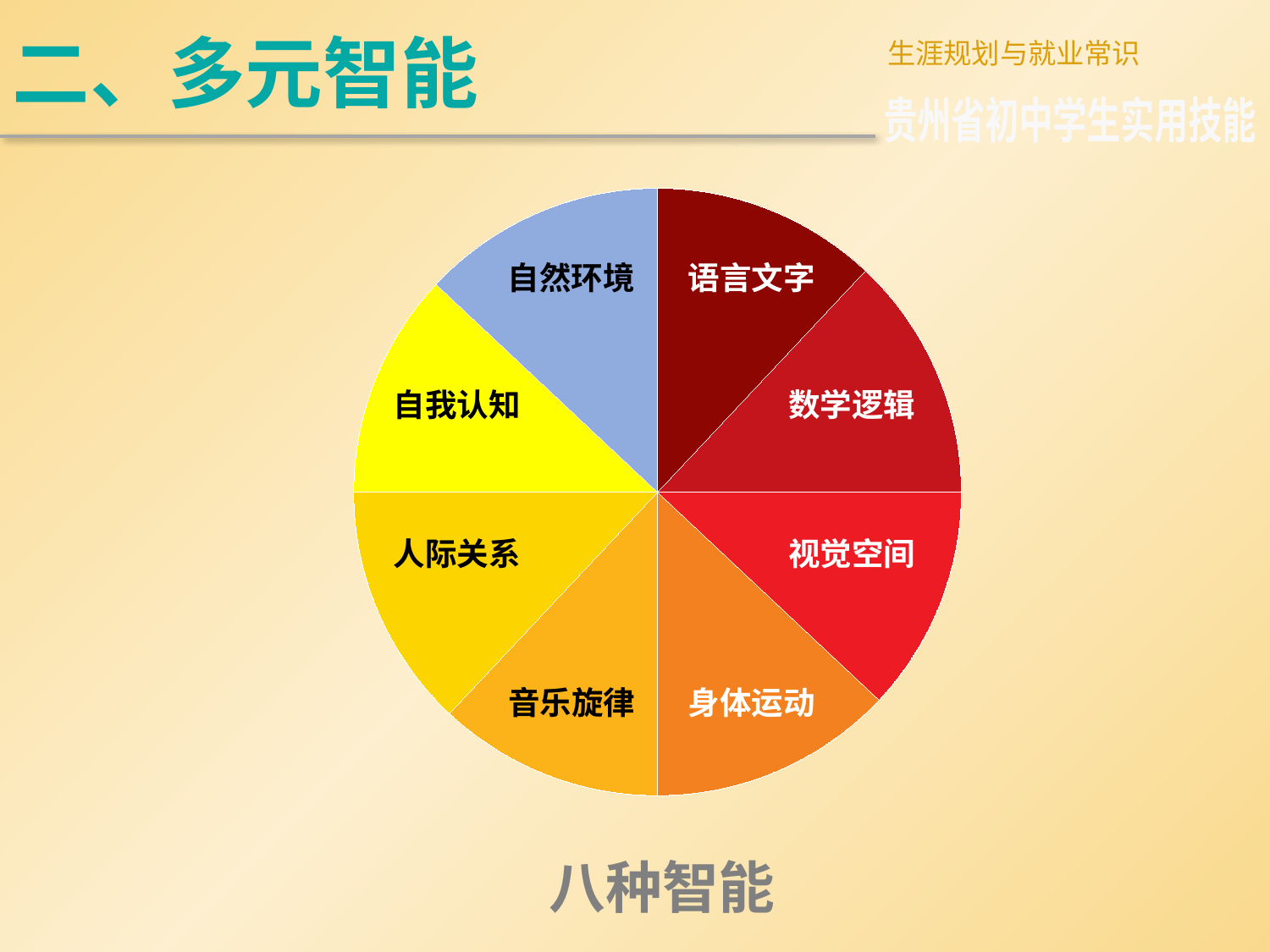

二、多元智能
生涯规划与就业常识
贵州省初中学生实用技能

### Chart

| Category | 列1 |
|---|---|
| A | 12.0 |
| B | 13.0 |
| C | 12.0 |
| D | 13.0 |
| E | 12.0 |
| F | 13.0 |
| G | 12.0 |
| H | 13.0 |
自然环境
语言文字
自我认知
数学逻辑
人际关系
视觉空间
音乐旋律
身体运动
八种智能